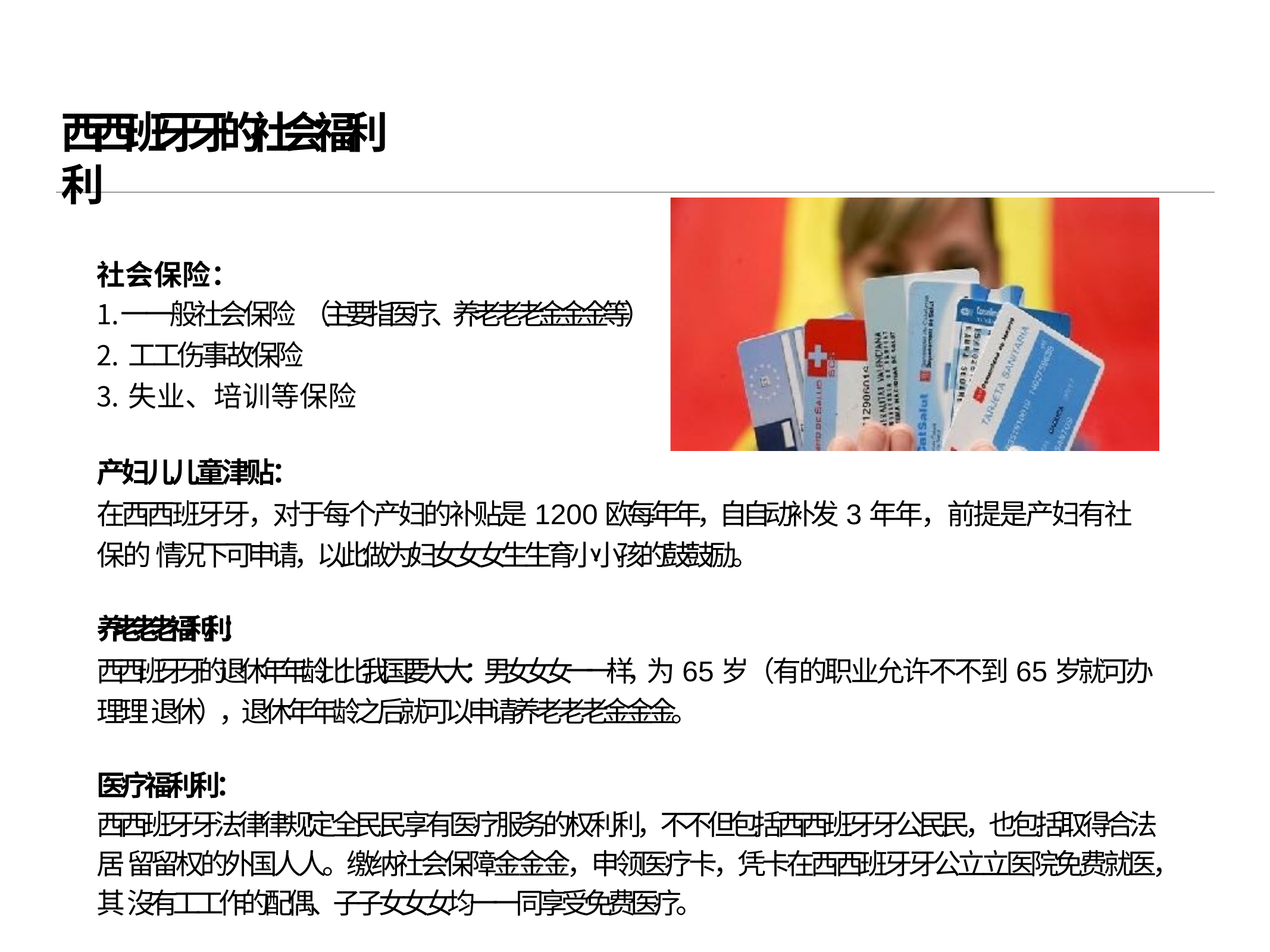

# ⻄西班⽛牙的社会福利利

社会保险：
⼀一般社会保险 （主要指医疗、养⽼老老⾦金金等）
⼯工伤事故保险
失业、培训等保险

产妇⼉儿童津贴：
在⻄西班⽛牙，对于每个产妇的补贴是1200欧每年年，⾃自动补发3年年，前提是产妇有社保的 情况下可申请，以此做为妇⼥女女⽣生育⼩小孩的⿎鼓励。

养⽼老老福利利：
⻄西班⽛牙的退休年年龄⽐比我国要⼤大：男⼥女女⼀一样，为65岁（有的职业允许不不到65岁就可办理理 退休），退休年年龄之后就可以申请养⽼老老⾦金金。

医疗福利利：
⻄西班⽛牙法律律规定全⺠民享有医疗服务的权利利，不不但包括⻄西班⽛牙公⺠民，也包括取得合法居 留留权的外国⼈人。缴纳社会保障⾦金金，申领医疗卡，凭卡在⻄西班⽛牙公⽴立医院免费就医，其 沒有⼯工作的配偶、⼦子⼥女女均⼀一同享受免费医疗。